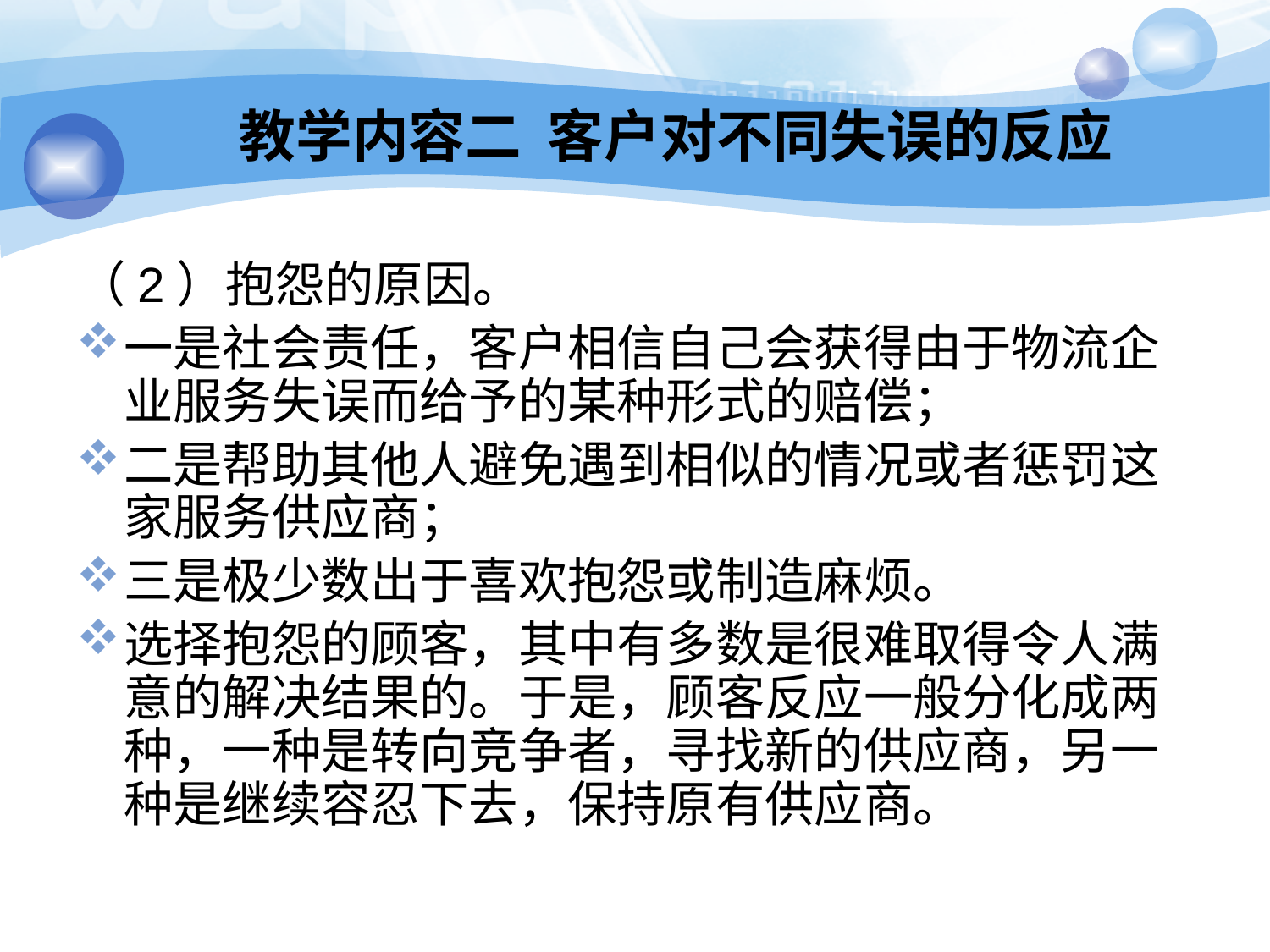

教学内容二  客户对不同失误的反应
（2）抱怨的原因。
一是社会责任，客户相信自己会获得由于物流企业服务失误而给予的某种形式的赔偿；
二是帮助其他人避免遇到相似的情况或者惩罚这家服务供应商；
三是极少数出于喜欢抱怨或制造麻烦。
选择抱怨的顾客，其中有多数是很难取得令人满意的解决结果的。于是，顾客反应一般分化成两种，一种是转向竞争者，寻找新的供应商，另一种是继续容忍下去，保持原有供应商。